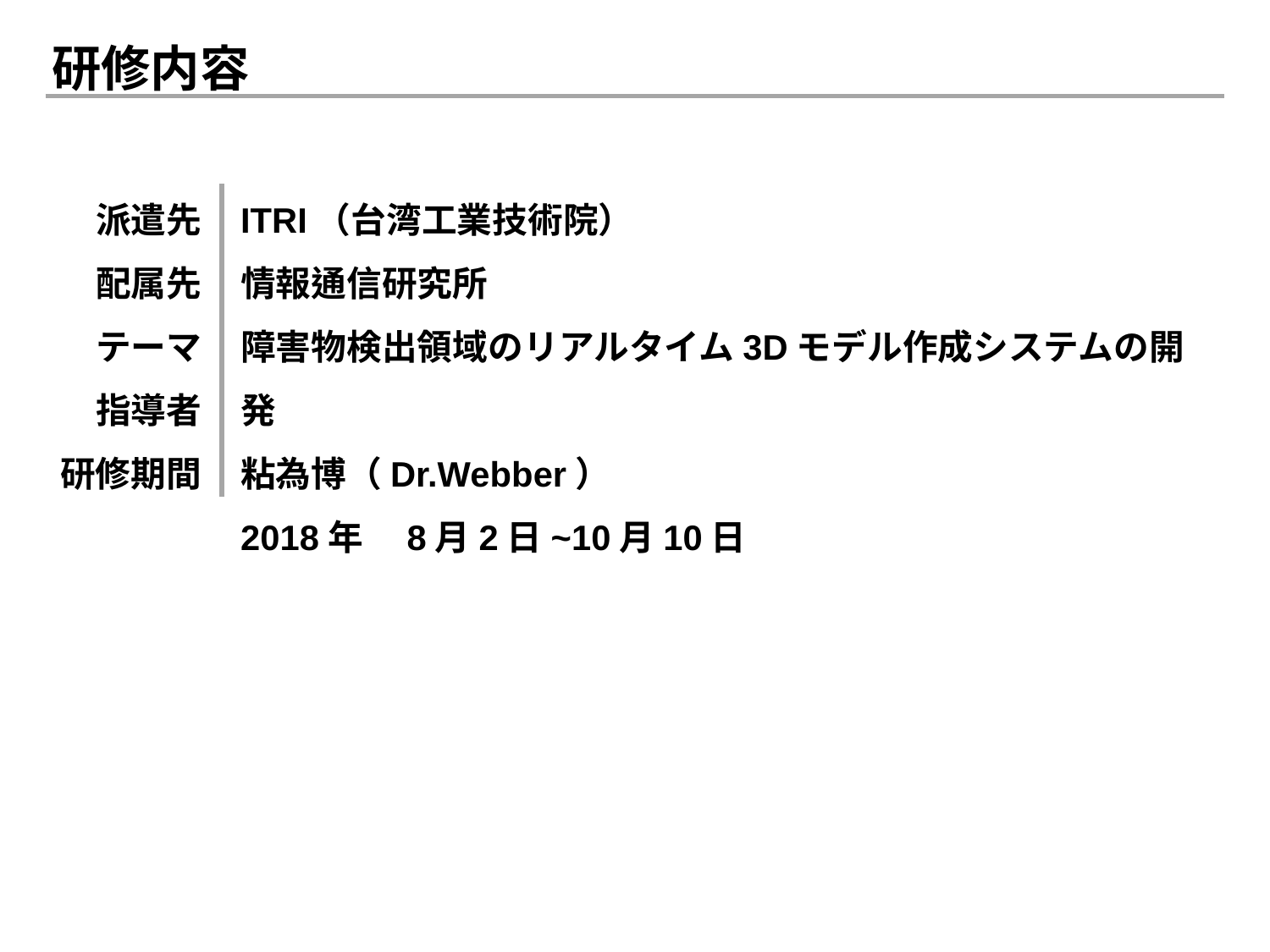

研修内容
ITRI（台湾工業技術院）
情報通信研究所
障害物検出領域のリアルタイム3Dモデル作成システムの開発
粘為博（Dr.Webber）
2018年　8月2日~10月10日
派遣先
配属先
テーマ
指導者
研修期間